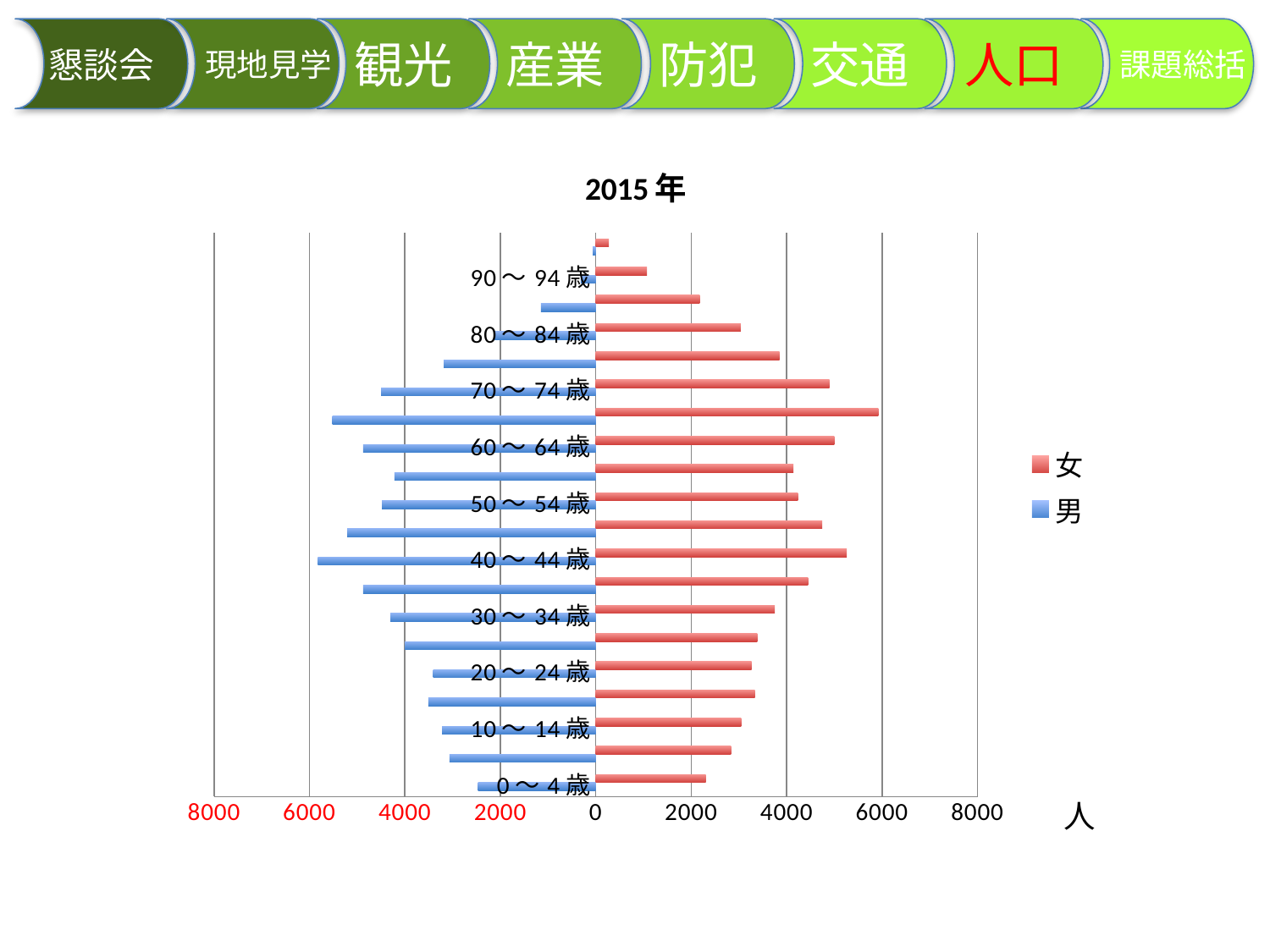

現地見学
交通
観光
防犯
懇談会
産業
　課題総括
人口

### Chart: 2015年

| Category | 男 | 女 |
|---|---|---|
| 0～4歳 | -2469.162597863151 | 2308.13699449989 |
| 5～9歳 | -3066.077692302348 | 2833.87104322425 |
| 10～14歳 | -3219.832883067169 | 3044.20560100624 |
| 15～19歳 | -3508.027570435622 | 3334.7191276978 |
| 20～24歳 | -3406.003726194877 | 3263.94453362525 |
| 25～29歳 | -4001.876492850635 | 3384.73136115741 |
| 30～34歳 | -4304.69494349359 | 3753.33799028355 |
| 35～39歳 | -4874.419067255215 | 4447.09320346927 |
| 40～44歳 | -5826.510400835638 | 5261.88458253475 |
| 45～49歳 | -5210.54296925797 | 4747.71946038269 |
| 50～54歳 | -4482.549264236006 | 4234.51557990151 |
| 55～59歳 | -4221.857612675418 | 4141.11917654298 |
| 60～64歳 | -4873.928242041306 | 4998.20444788976 |
| 65～69歳 | -5519.991434354511 | 5921.34448778796 |
| 70～74歳 | -4500.941764944466 | 4894.55748119463 |
| 75～79歳 | -3185.84407192193 | 3849.456064726739 |
| 80～84歳 | -2121.569770314161 | 3039.05518615695 |
| 85～89歳 | -1148.016194181198 | 2179.78569339399 |
| 90～94歳 | -315.9527151411442 | 1074.85081684748 |
| 95歳以上 | -64.57038021571984 | 275.907861656971 |
人